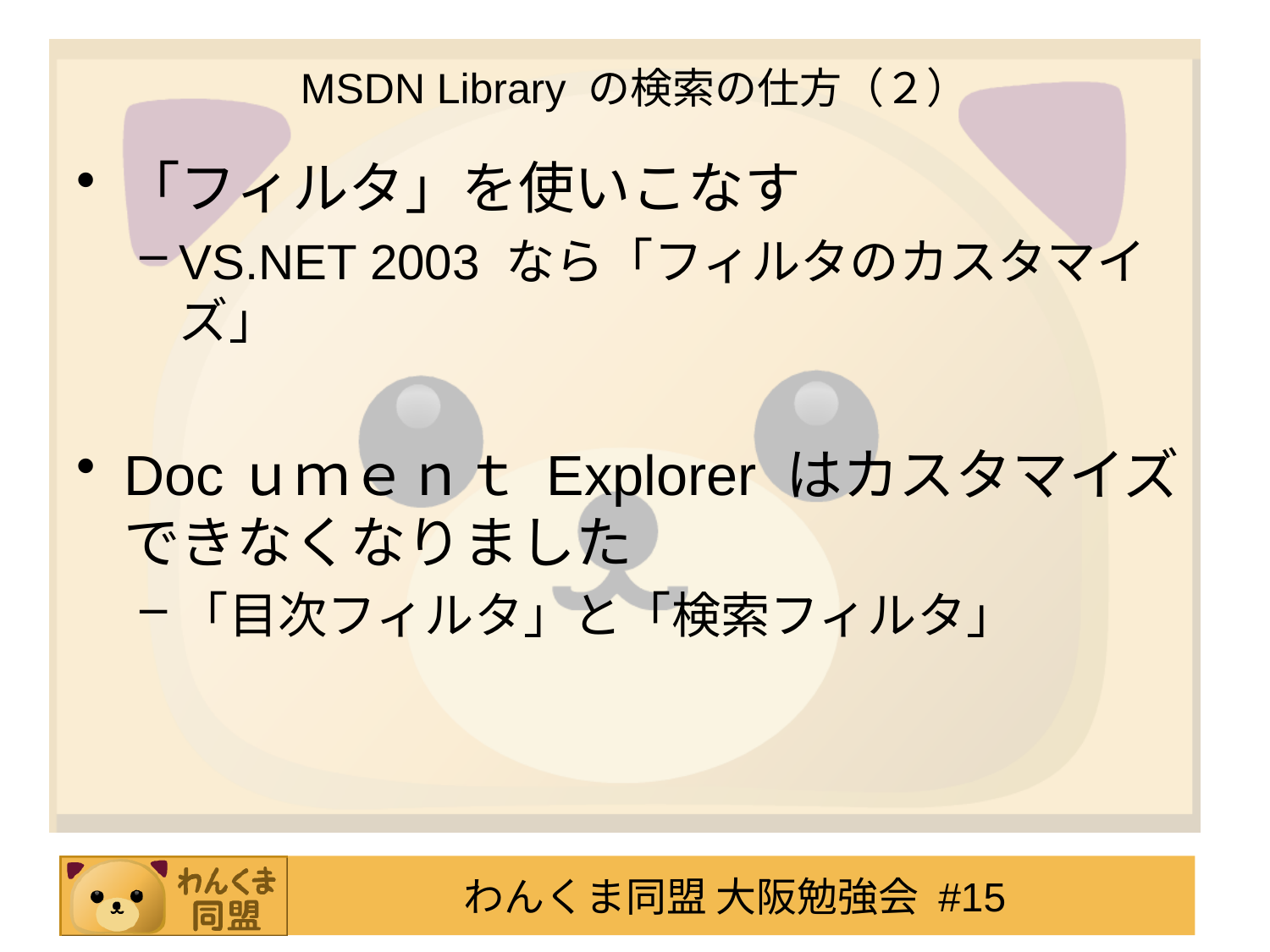

# MSDN Library の検索の仕方（２）
「フィルタ」を使いこなす
VS.NET 2003 なら「フィルタのカスタマイズ」

Docｕｍｅｎｔ Explorer はカスタマイズできなくなりました
「目次フィルタ」と「検索フィルタ」